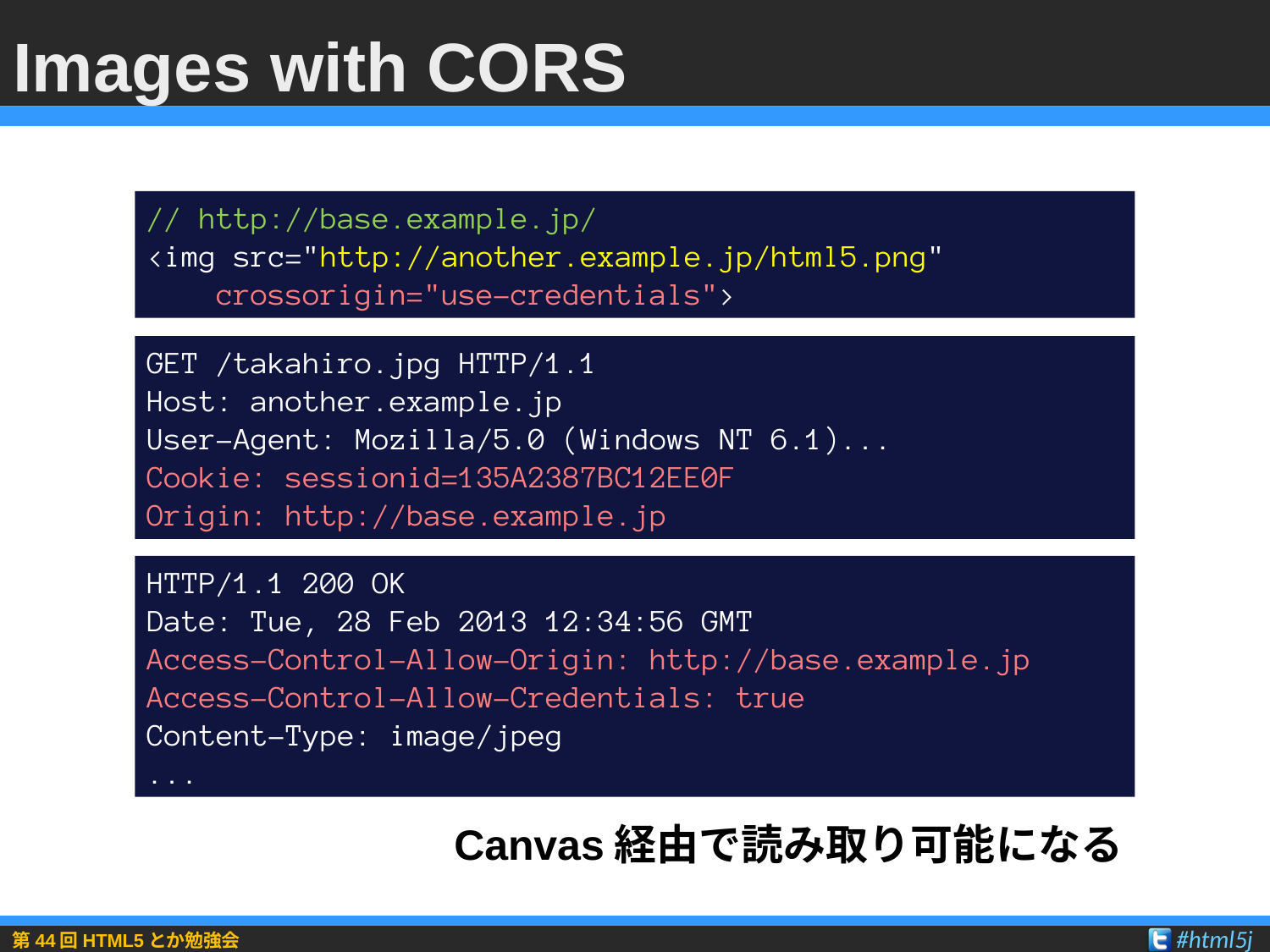

# Images with CORS
// http://base.example.jp/
<img src="http://another.example.jp/html5.png"
    crossorigin="use-credentials">
GET /takahiro.jpg HTTP/1.1
Host: another.example.jp
User-Agent: Mozilla/5.0 (Windows NT 6.1)...
Cookie: sessionid=135A2387BC12EE0F
Origin: http://base.example.jp
HTTP/1.1 200 OK
Date: Tue, 28 Feb 2013 12:34:56 GMT
Access-Control-Allow-Origin: http://base.example.jp
Access-Control-Allow-Credentials: true
Content-Type: image/jpeg
...
Canvas経由で読み取り可能になる